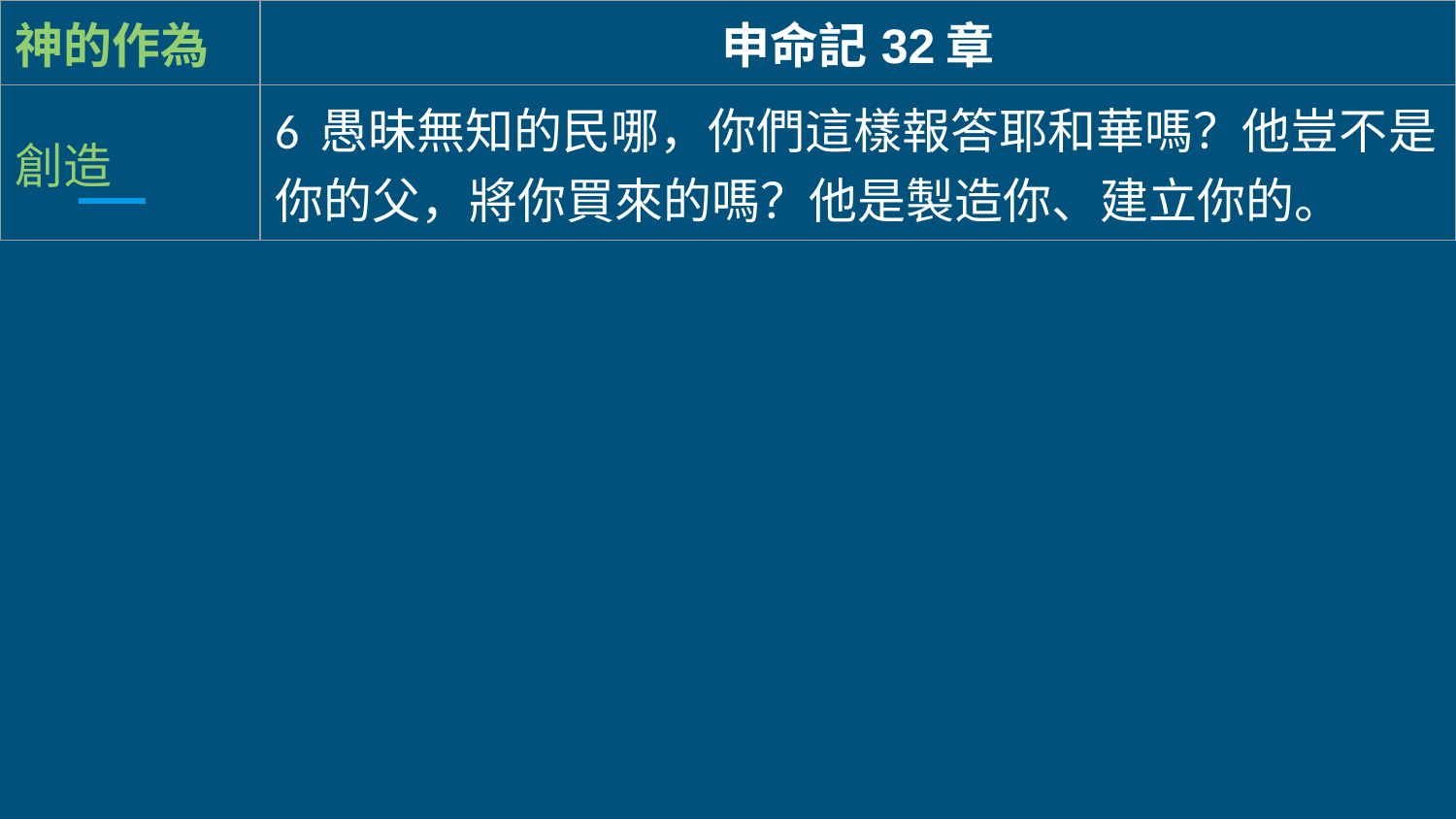

| 神的作為 | 申命記32章 |
| --- | --- |
| 創造 | 6 愚昧無知的民哪，你們這樣報答耶和華嗎？他豈不是你的父，將你買來的嗎？他是製造你、建立你的。 |